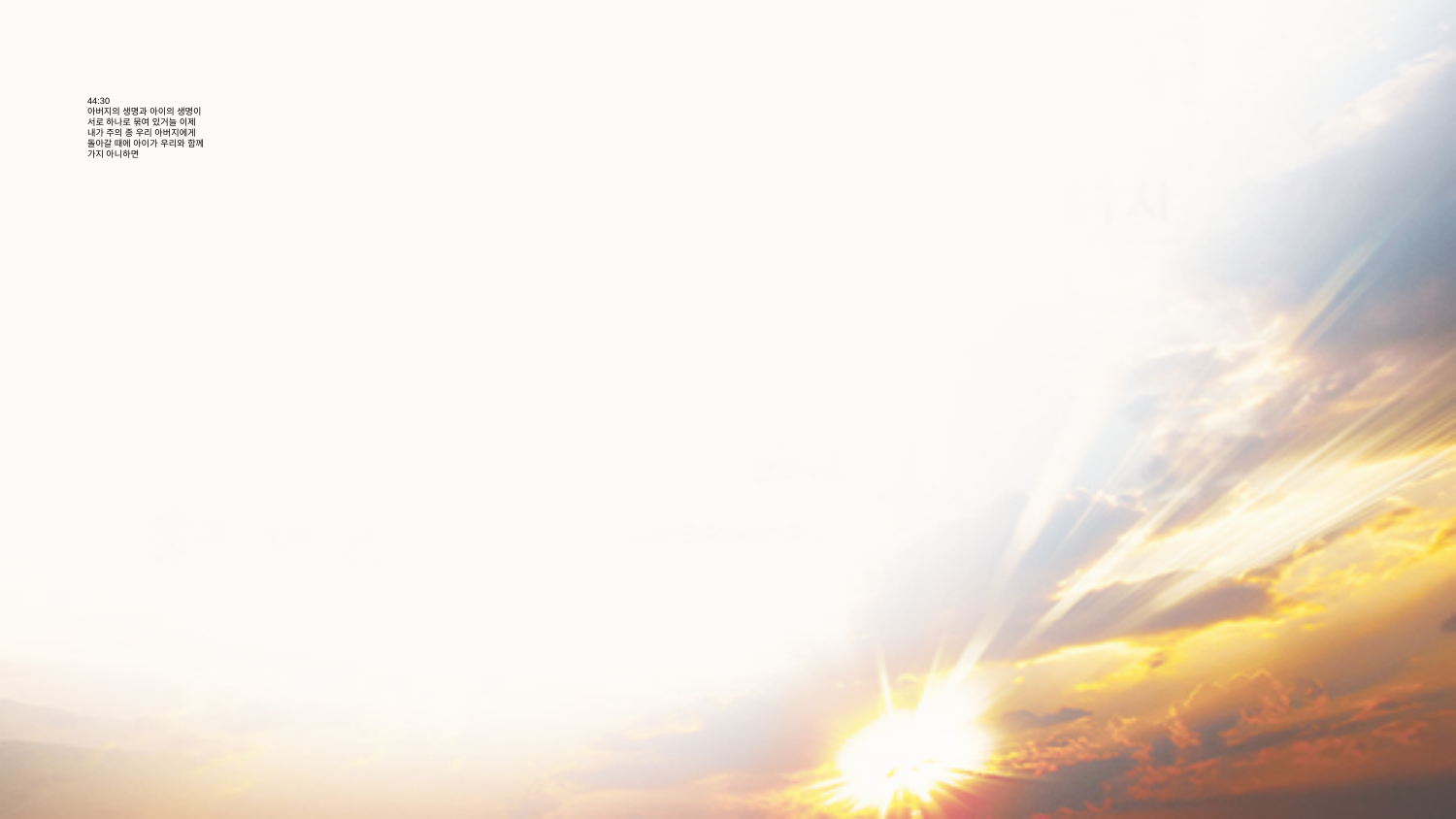

# 44:30 아버지의 생명과 아이의 생명이 서로 하나로 묶여 있거늘 이제 내가 주의 종 우리 아버지에게 돌아갈 때에 아이가 우리와 함께 가지 아니하면